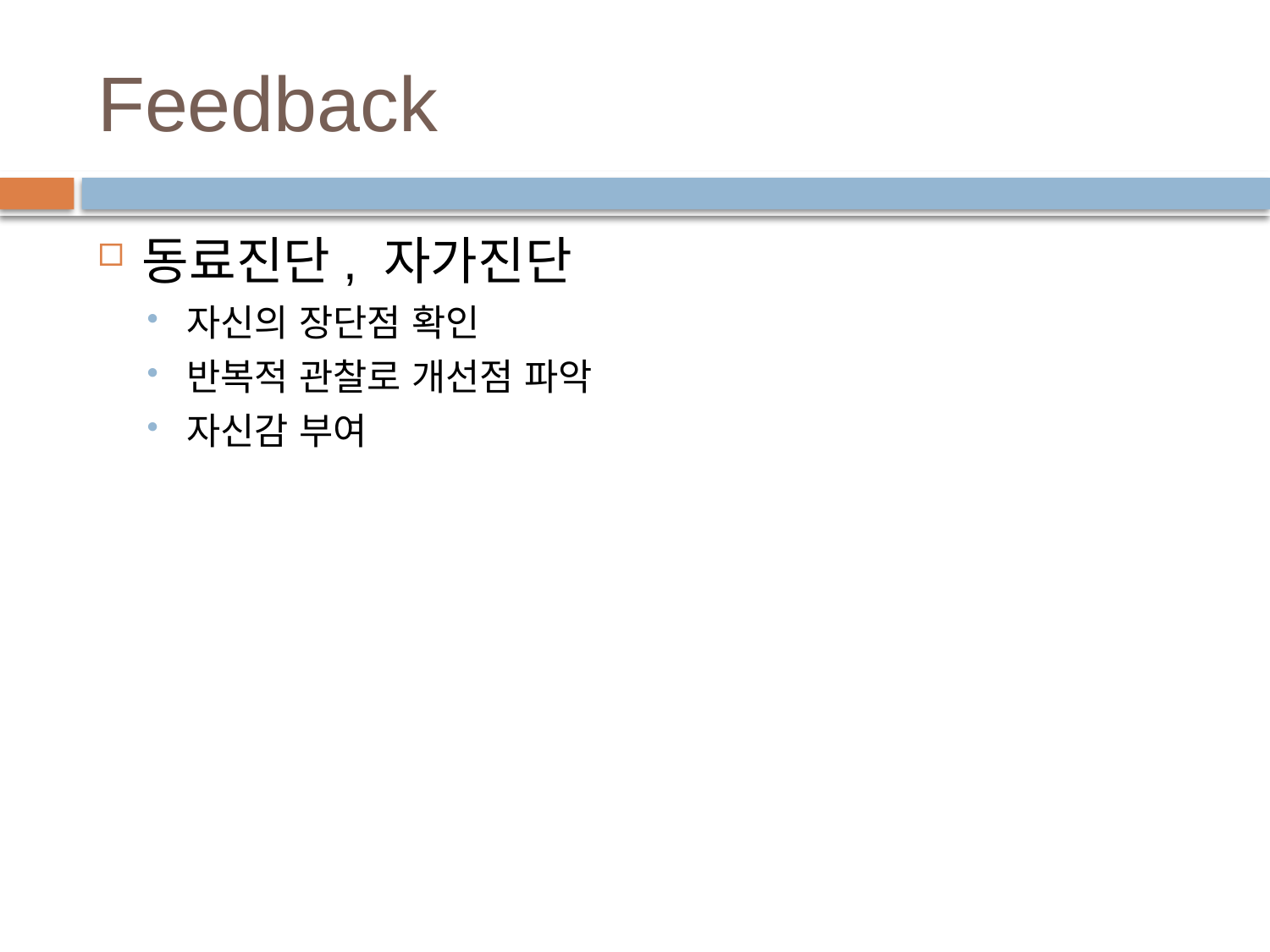

# Feedback
동료진단, 자가진단
자신의 장단점 확인
반복적 관찰로 개선점 파악
자신감 부여